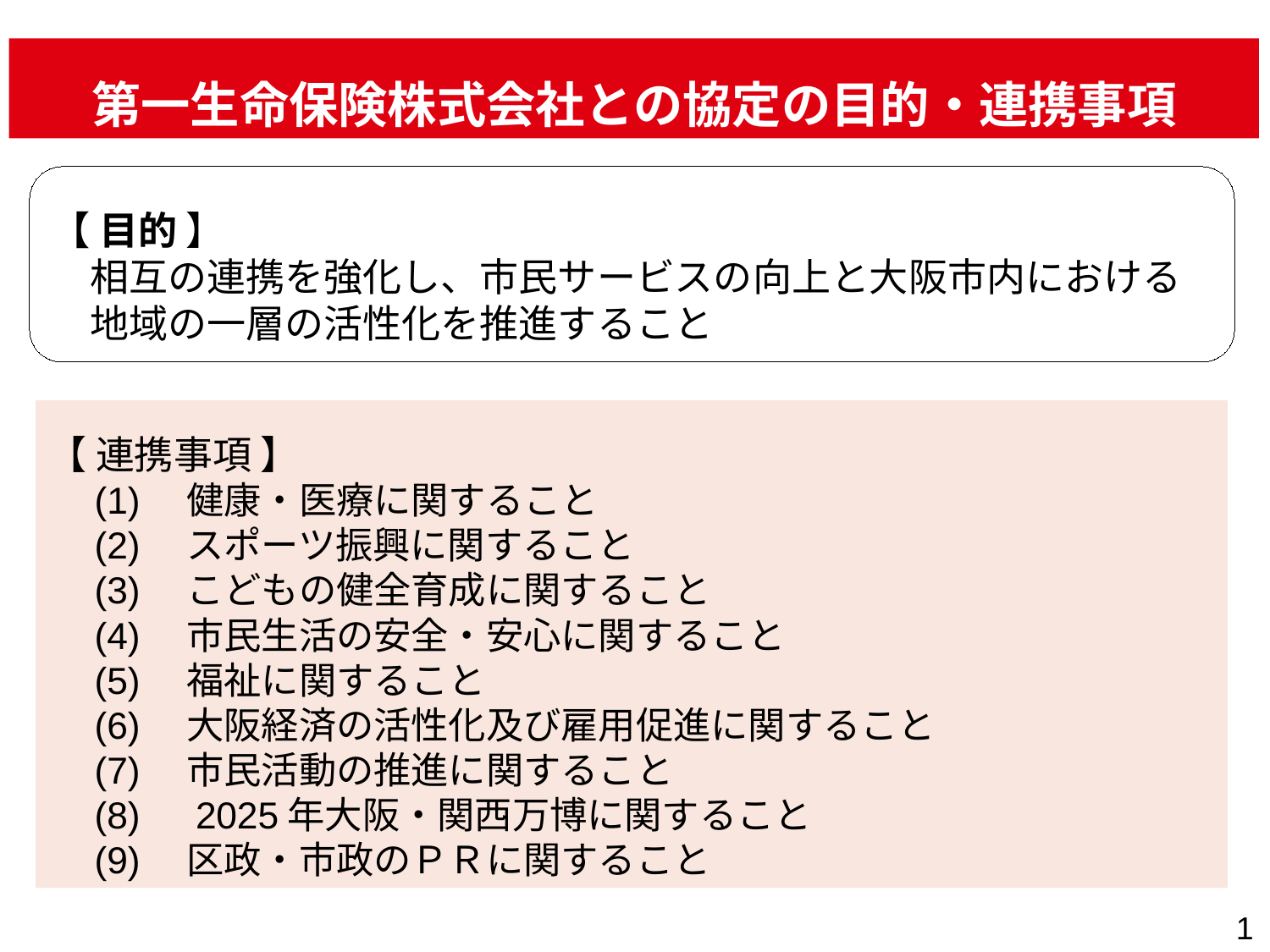

第一生命保険株式会社との協定の目的・連携事項
【 目的 】
　相互の連携を強化し、市民サービスの向上と大阪市内における
　地域の一層の活性化を推進すること
【 連携事項 】
　(1)　健康・医療に関すること
　(2)　スポーツ振興に関すること
　(3)　こどもの健全育成に関すること
　(4)　市民生活の安全・安心に関すること
　(5)　福祉に関すること
　(6)　大阪経済の活性化及び雇用促進に関すること
　(7)　市民活動の推進に関すること
　(8)　2025年大阪・関西万博に関すること
　(9)　区政・市政のＰＲに関すること
1